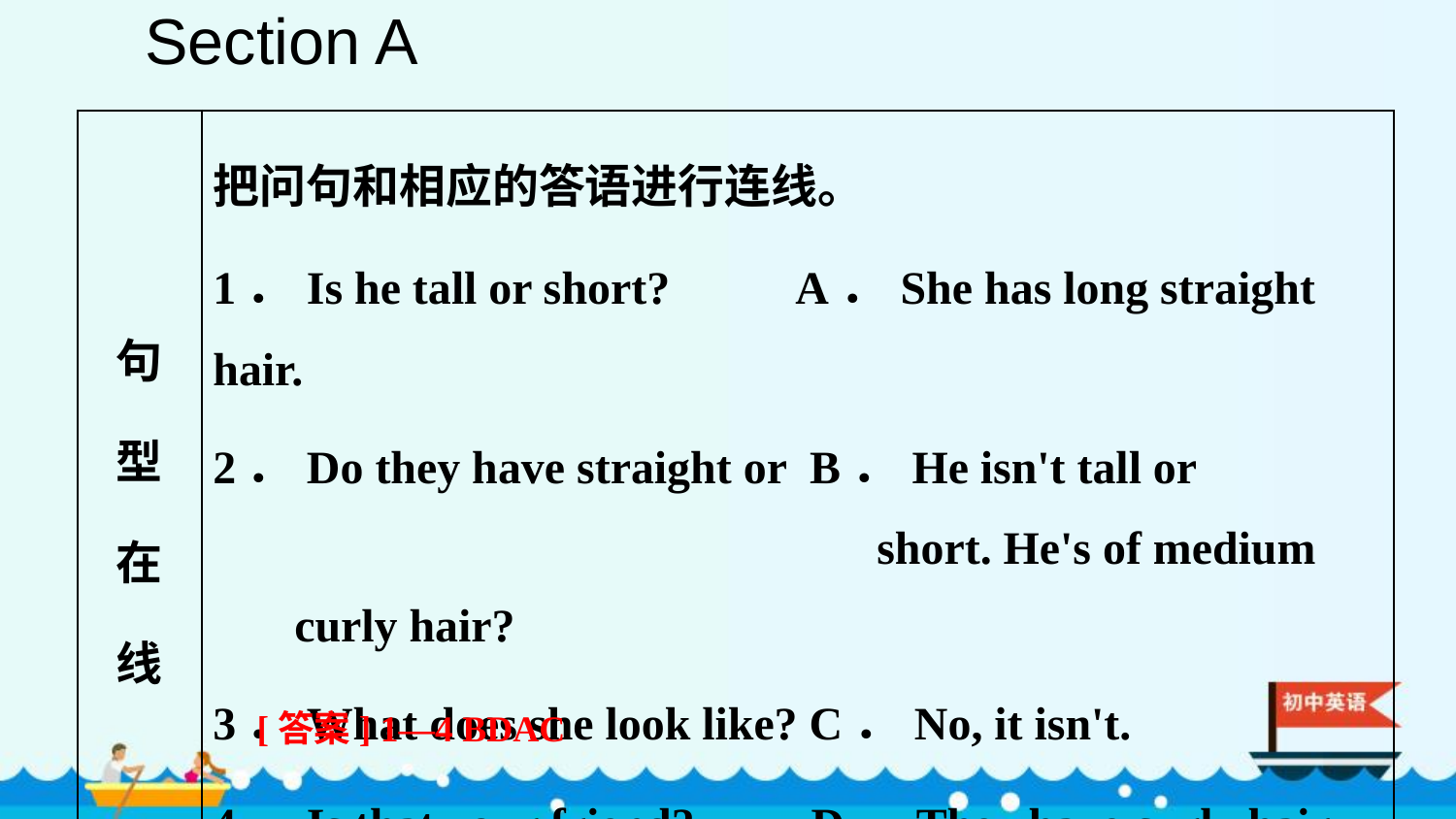

Section A

| 句 型 在 线 | 把问句和相应的答语进行连线。 1．Is he tall or short? A．She has long straight hair. 2．Do they have straight or B．He isn't tall or short. He's of medium curly hair? 3．What does she look like? C．No, it isn't. 4．Is that your friend? D．They have curly hair. |
| --- | --- |
[答案] 1—4 BDAC